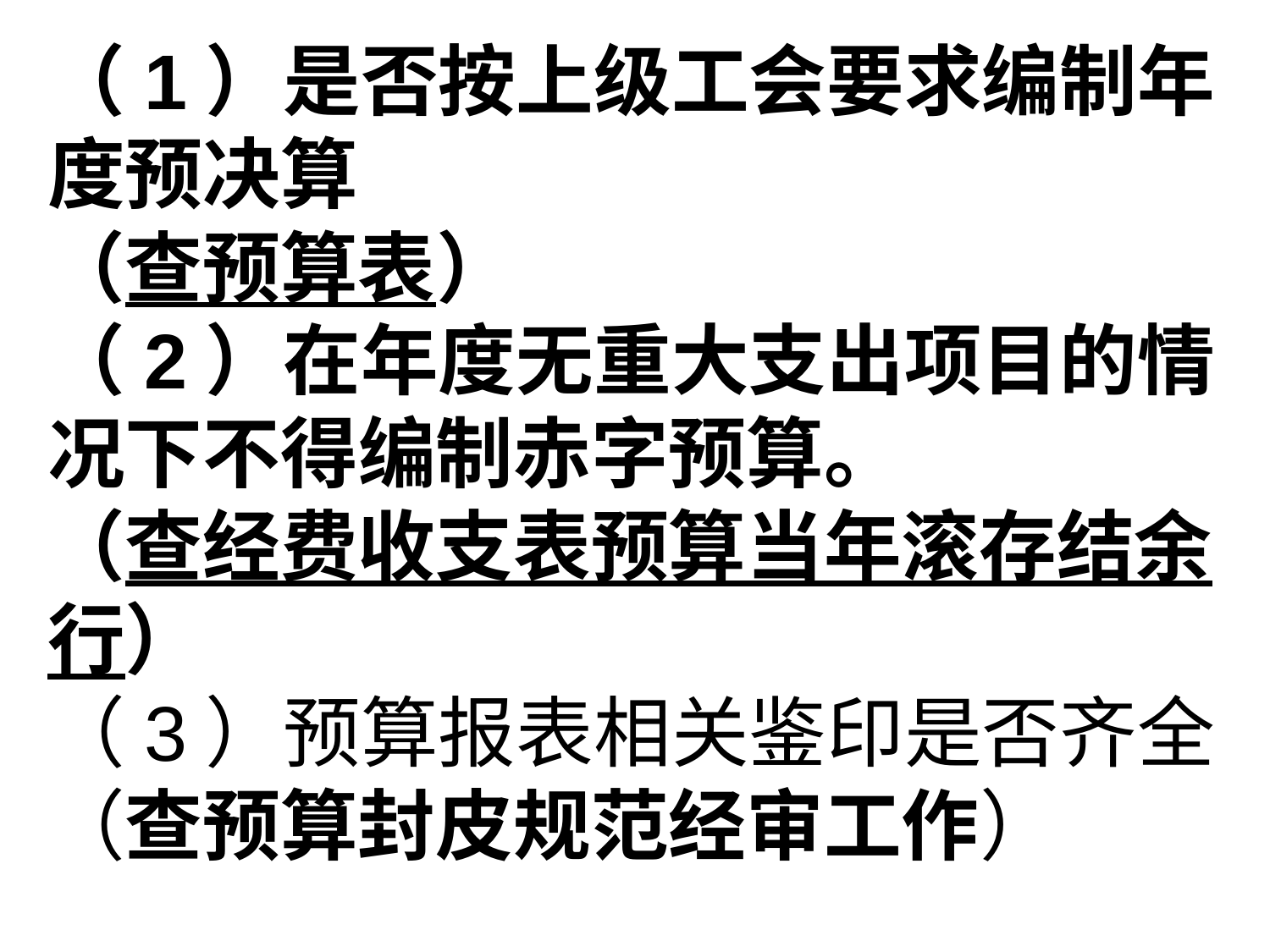

#
（1）是否按上级工会要求编制年度预决算
（查预算表）
（2）在年度无重大支出项目的情况下不得编制赤字预算。
（查经费收支表预算当年滚存结余行）
（3）预算报表相关鉴印是否齐全
（查预算封皮规范经审工作）